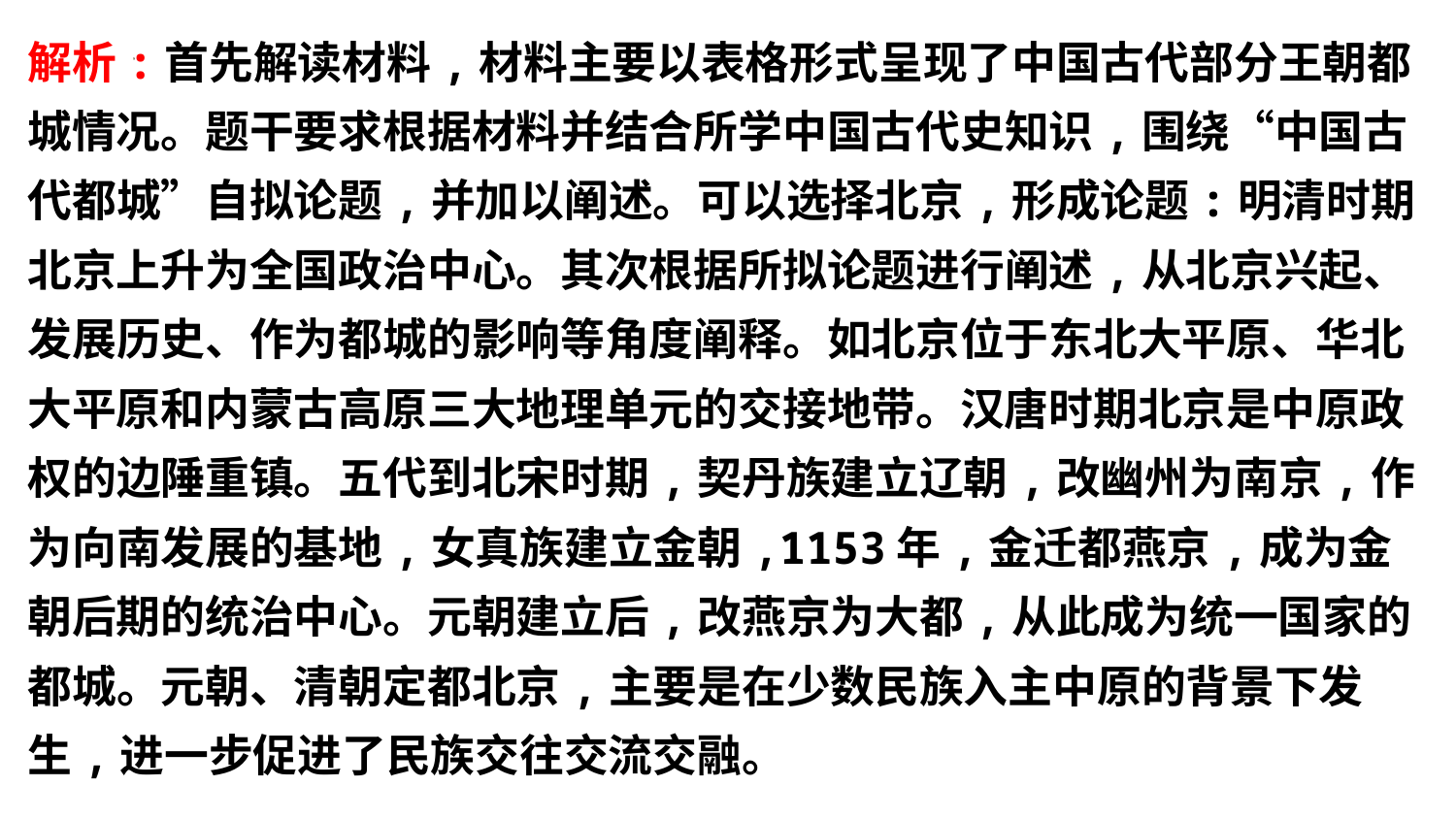

解析:首先解读材料,材料主要以表格形式呈现了中国古代部分王朝都城情况。题干要求根据材料并结合所学中国古代史知识,围绕“中国古代都城”自拟论题,并加以阐述。可以选择北京,形成论题:明清时期北京上升为全国政治中心。其次根据所拟论题进行阐述,从北京兴起、发展历史、作为都城的影响等角度阐释。如北京位于东北大平原、华北大平原和内蒙古高原三大地理单元的交接地带。汉唐时期北京是中原政权的边陲重镇。五代到北宋时期,契丹族建立辽朝,改幽州为南京,作为向南发展的基地,女真族建立金朝,1153年,金迁都燕京,成为金朝后期的统治中心。元朝建立后,改燕京为大都,从此成为统一国家的都城。元朝、清朝定都北京,主要是在少数民族入主中原的背景下发生,进一步促进了民族交往交流交融。